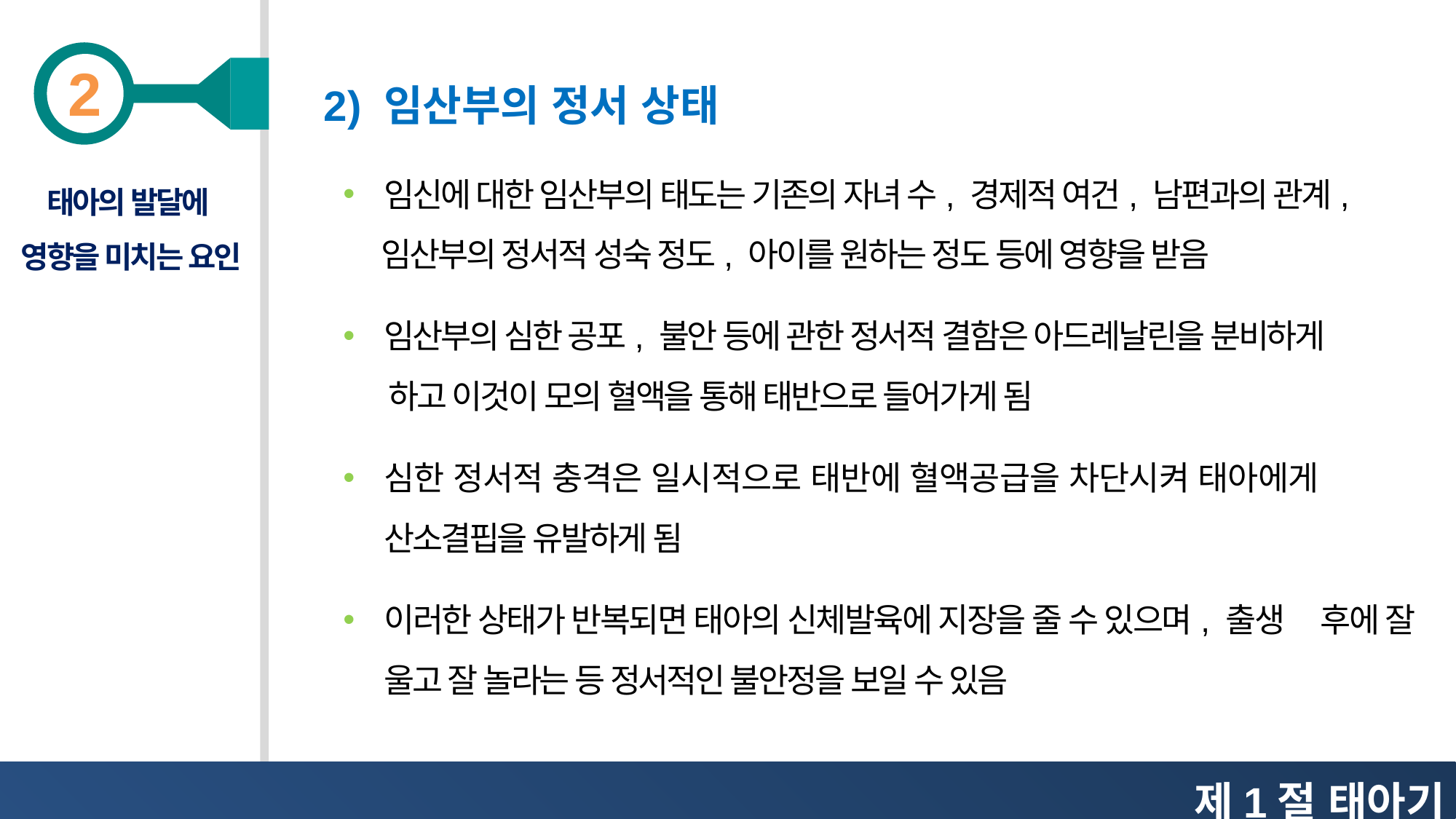

2) 임산부의 정서 상태
임신에 대한 임산부의 태도는 기존의 자녀 수, 경제적 여건, 남편과의 관계,
    임산부의 정서적 성숙 정도, 아이를 원하는 정도 등에 영향을 받음

임산부의 심한 공포, 불안 등에 관한 정서적 결함은 아드레날린을 분비하게
     하고 이것이 모의 혈액을 통해 태반으로 들어가게 됨

심한 정서적 충격은 일시적으로 태반에 혈액공급을 차단시켜 태아에게            산소결핍을 유발하게 됨

이러한 상태가 반복되면 태아의 신체발육에 지장을 줄 수 있으며, 출생     후에 잘 울고 잘 놀라는 등 정서적인 불안정을 보일 수 있음
태아의 발달에
영향을 미치는 요인
제1절 태아기